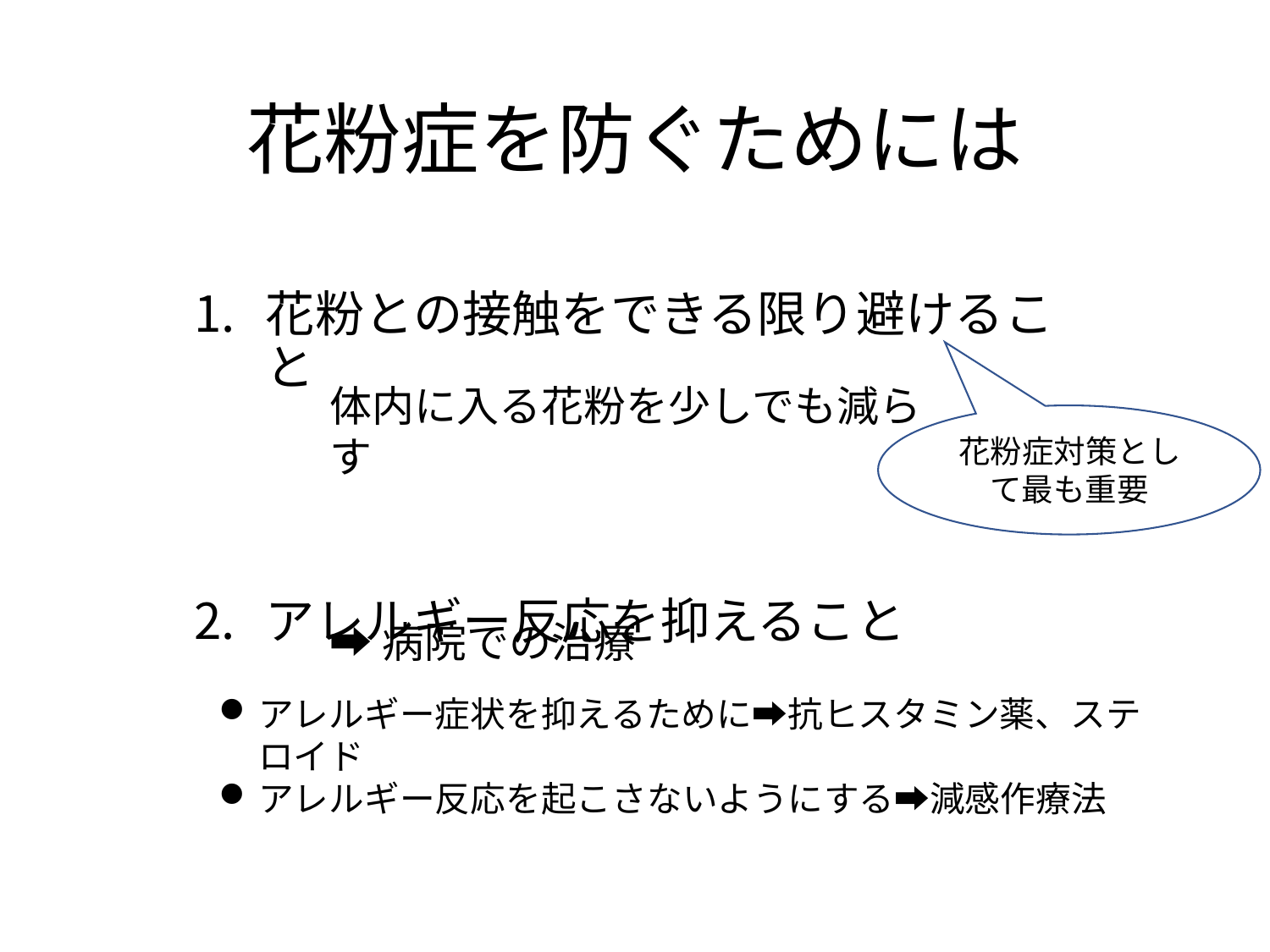

# 花粉症を防ぐためには
花粉との接触をできる限り避けること

アレルギー反応を抑えること
体内に入る花粉を少しでも減らす
花粉症対策として最も重要
➡病院での治療
アレルギー症状を抑えるために➡抗ヒスタミン薬、ステロイド
アレルギー反応を起こさないようにする➡減感作療法